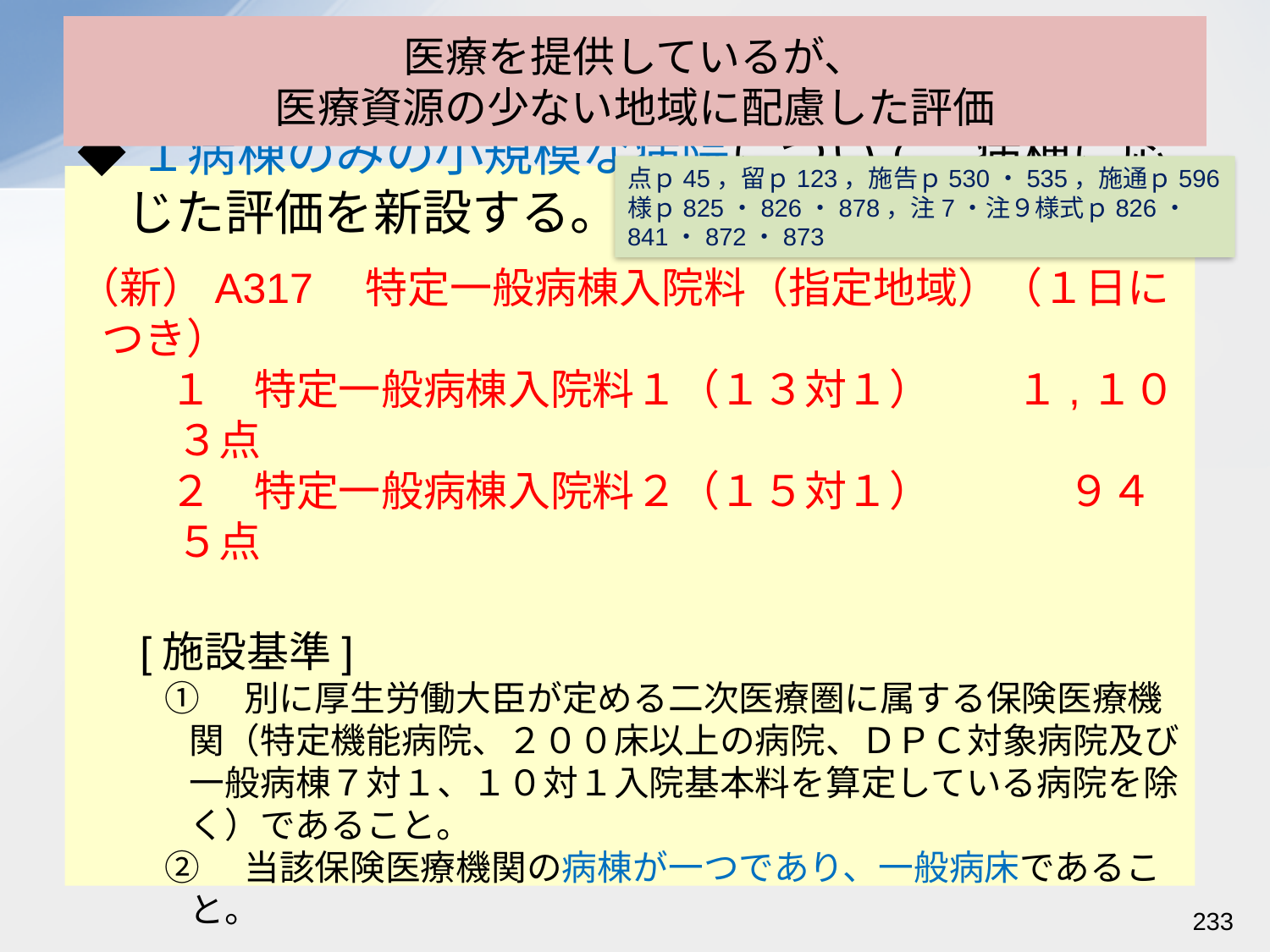

# 医療を提供しているが、 医療資源の少ない地域に配慮した評価
点ｐ45，留ｐ123，施告ｐ530・535，施通ｐ596
様ｐ825・826・878，注7・注９様式ｐ826・841・872・873
◆１病棟のみの小規模な病院について、病棟に応じた評価を新設する。
（新）A317　特定一般病棟入院料（指定地域）（１日につき）
　１　特定一般病棟入院料１（１３対１）　　１,１０３点
　２　特定一般病棟入院料２（１５対１）　　　 ９４５点

[施設基準]
①　別に厚生労働大臣が定める二次医療圏に属する保険医療機関（特定機能病院、２００床以上の病院、ＤＰＣ対象病院及び一般病棟７対１、１０対１入院基本料を算定している病院を除く）であること。
②　当該保険医療機関の病棟が一つであり、一般病床であること。
233